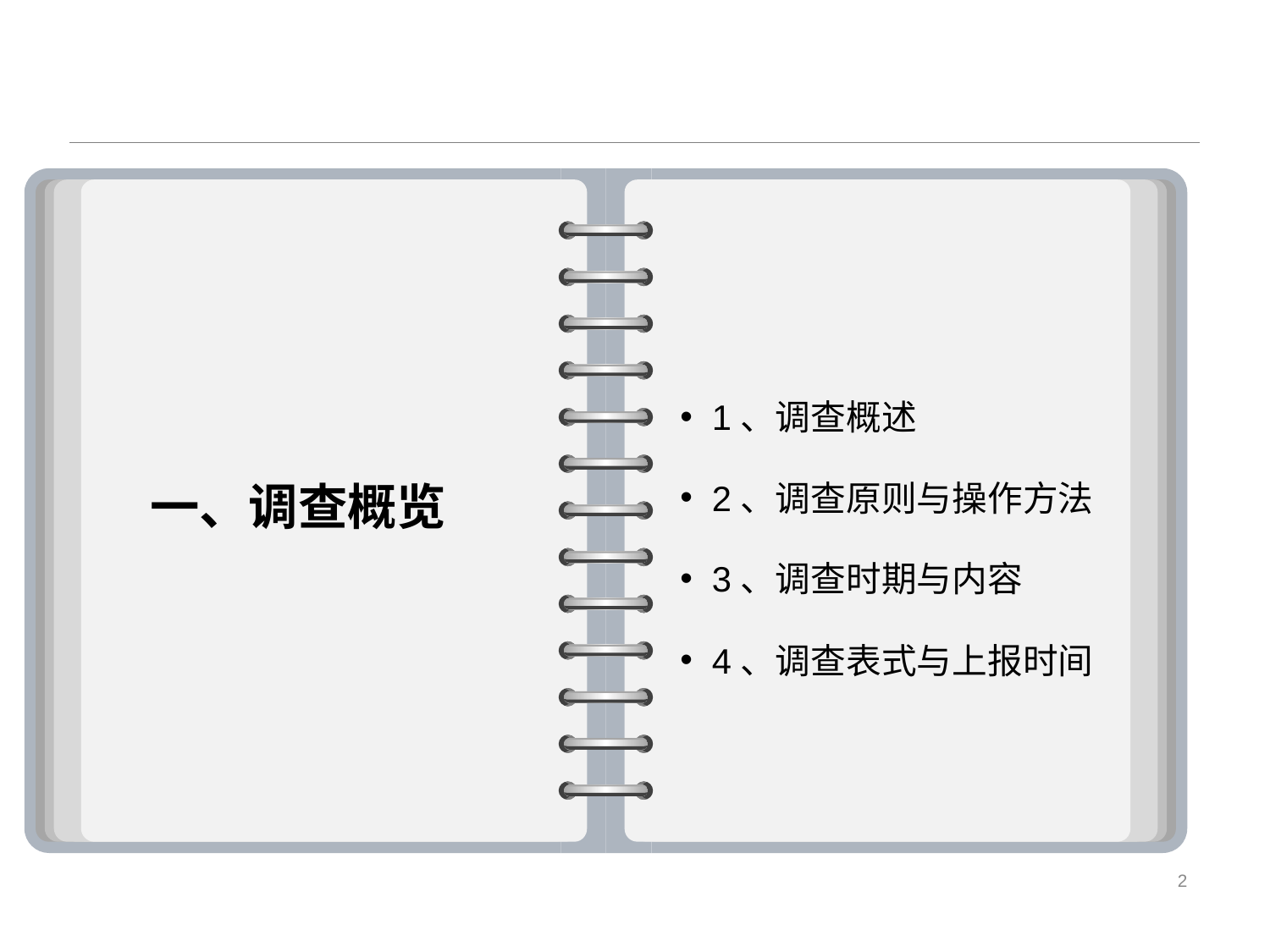

#

一、调查概览
1、调查概述
2、调查原则与操作方法
3、调查时期与内容
4、调查表式与上报时间
2